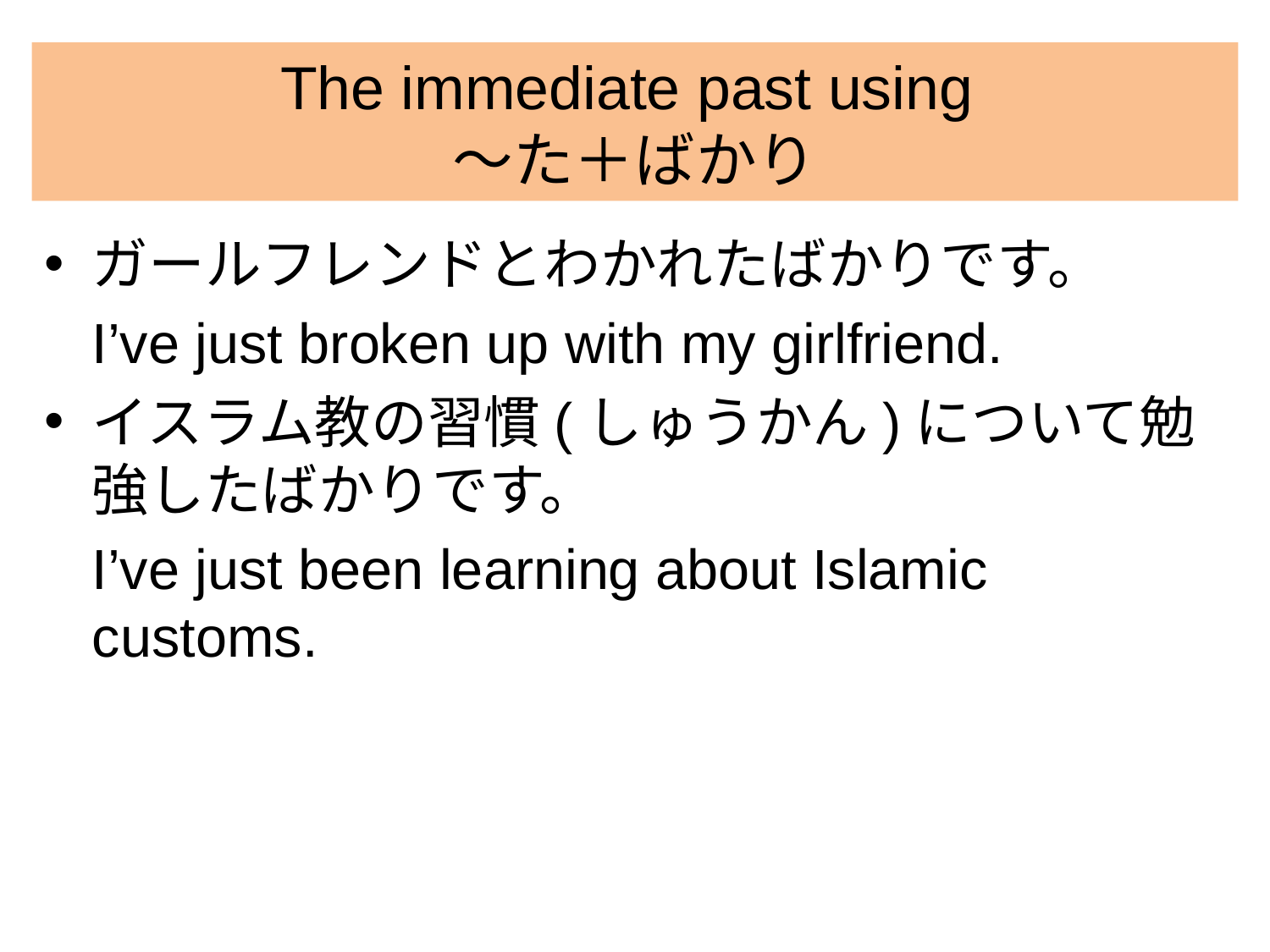

# The immediate past using 〜た＋ばかり
ガールフレンドとわかれたばかりです。
	I’ve just broken up with my girlfriend.
イスラム教の習慣(しゅうかん)について勉強したばかりです。
	I’ve just been learning about Islamic customs.